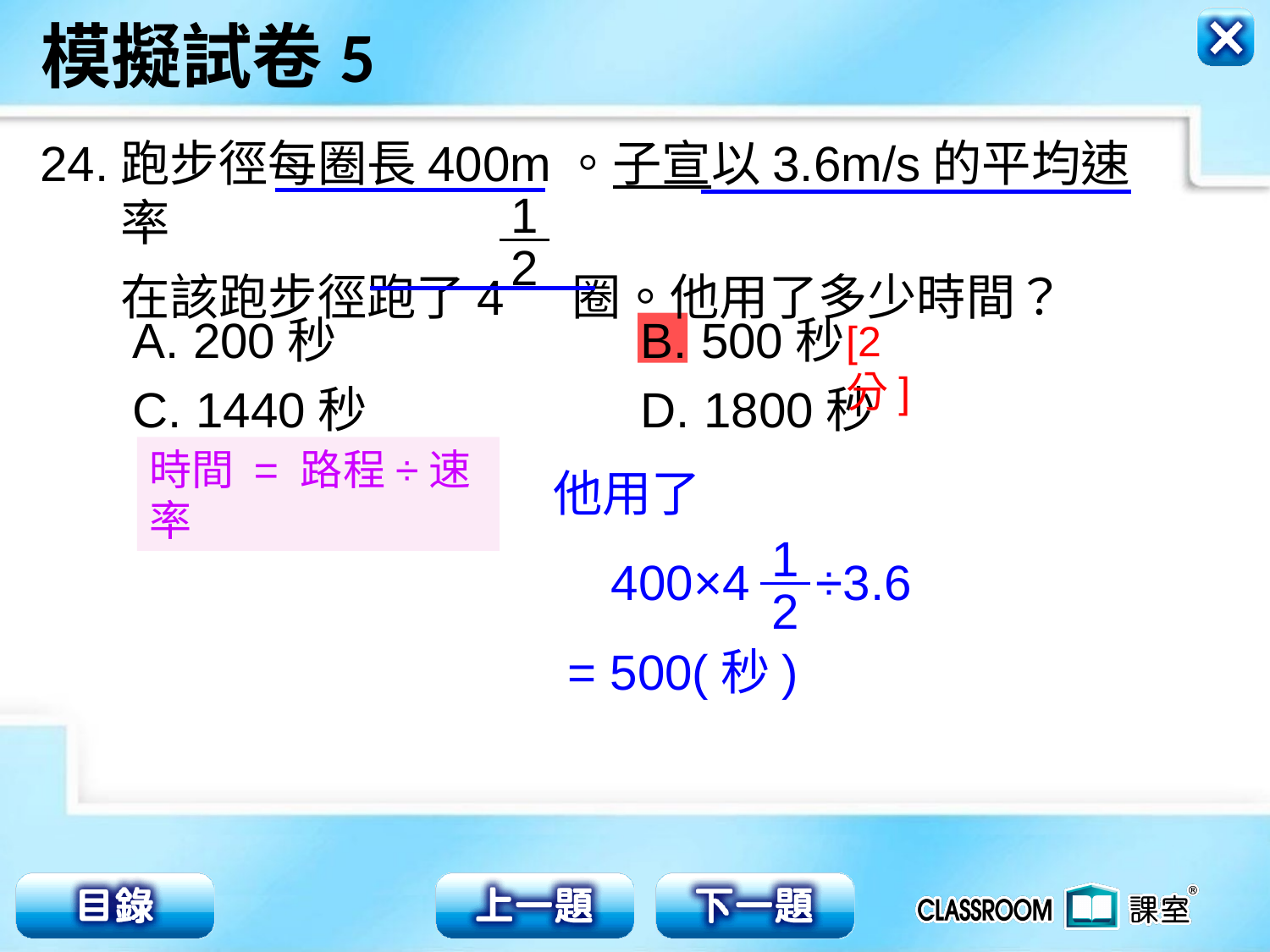

24.
跑步徑每圈長400m。子宣以3.6m/s的平均速率
在該跑步徑跑了4    圈。他用了多少時間？
1
2
A. 200秒			B. 500秒
C. 1440秒			D. 1800秒
[2分]

他用了
時間 = 路程÷速率
1
2
400×4
÷3.6
= 500(秒)